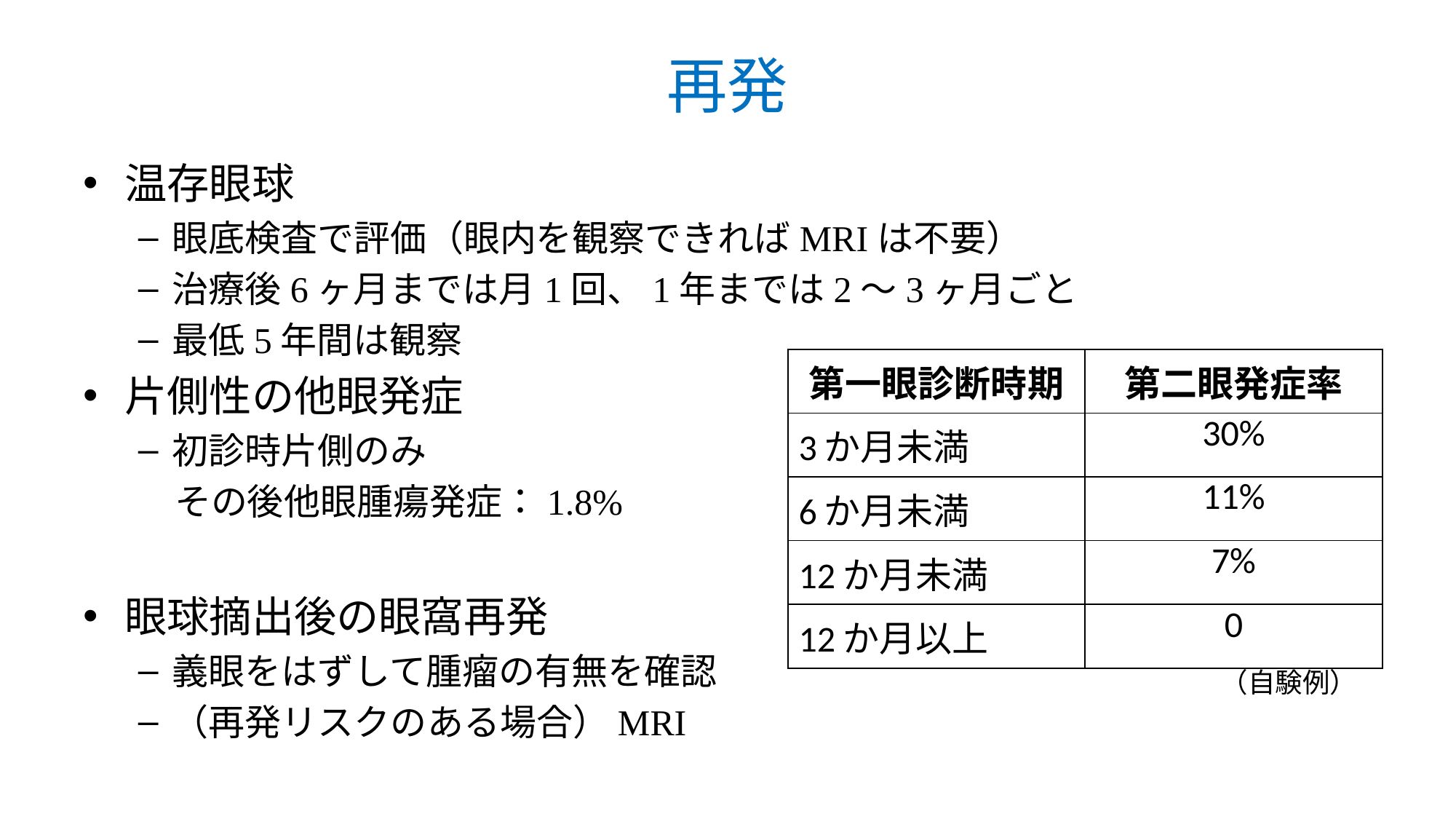

# 再発
温存眼球
眼底検査で評価（眼内を観察できればMRIは不要）
治療後6ヶ月までは月1回、1年までは2～3ヶ月ごと
最低5年間は観察
片側性の他眼発症
初診時片側のみ
　その後他眼腫瘍発症：1.8%

眼球摘出後の眼窩再発
義眼をはずして腫瘤の有無を確認
（再発リスクのある場合）MRI

| 第一眼診断時期 | 第二眼発症率 |
| --- | --- |
| 3か月未満 | 30% |
| 6か月未満 | 11% |
| 12か月未満 | 7% |
| 12か月以上 | 0 |
（自験例）